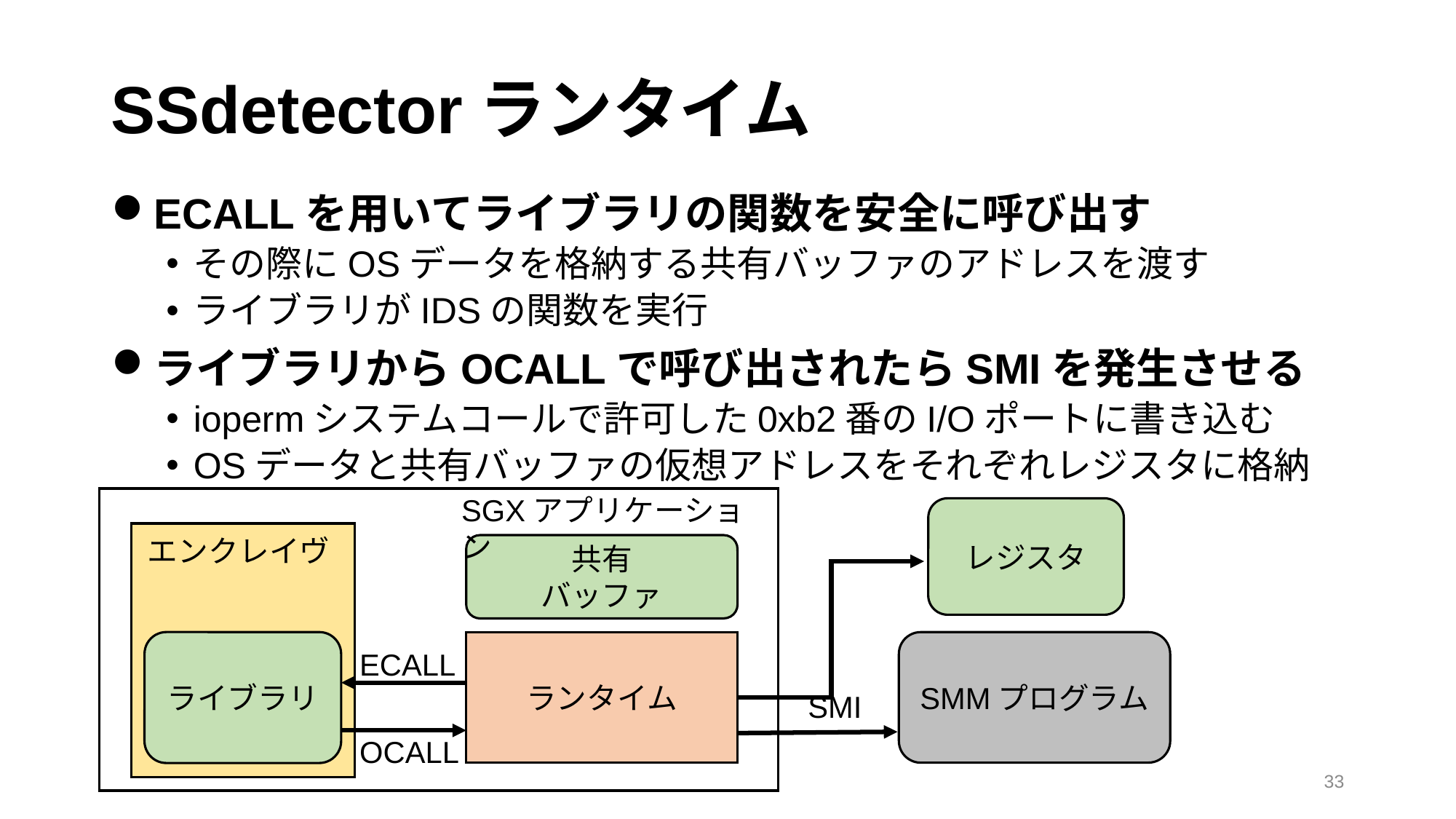

# SSdetectorランタイム
ECALLを用いてライブラリの関数を安全に呼び出す
その際にOSデータを格納する共有バッファのアドレスを渡す
ライブラリがIDSの関数を実行
ライブラリからOCALLで呼び出されたらSMIを発生させる
iopermシステムコールで許可した0xb2番のI/Oポートに書き込む
OSデータと共有バッファの仮想アドレスをそれぞれレジスタに格納

SGXアプリケーション

エンクレイヴ
共有
バッファ
ランタイム
ライブラリ
OCALL
レジスタ
SMMプログラム
ECALL
SMI
33